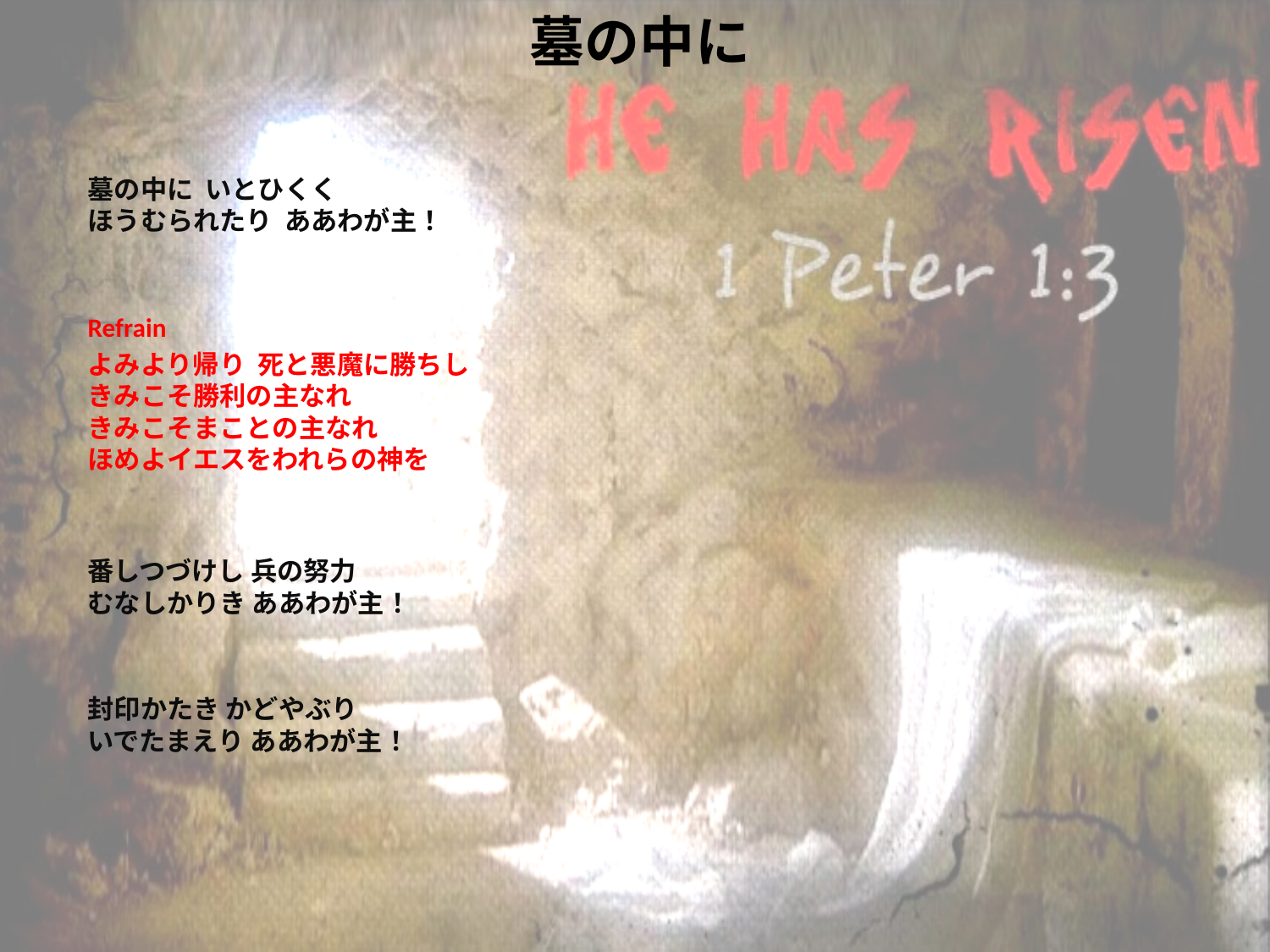

# 墓の中に
墓の中に  いとひくく
ほうむられたり  ああわが主！

Refrain
よみより帰り  死と悪魔に勝ちし
きみこそ勝利の主なれ
きみこそまことの主なれ
ほめよイエスをわれらの神を

番しつづけし 兵の努力
むなしかりき ああわが主！

封印かたき かどやぶり
いでたまえり ああわが主！